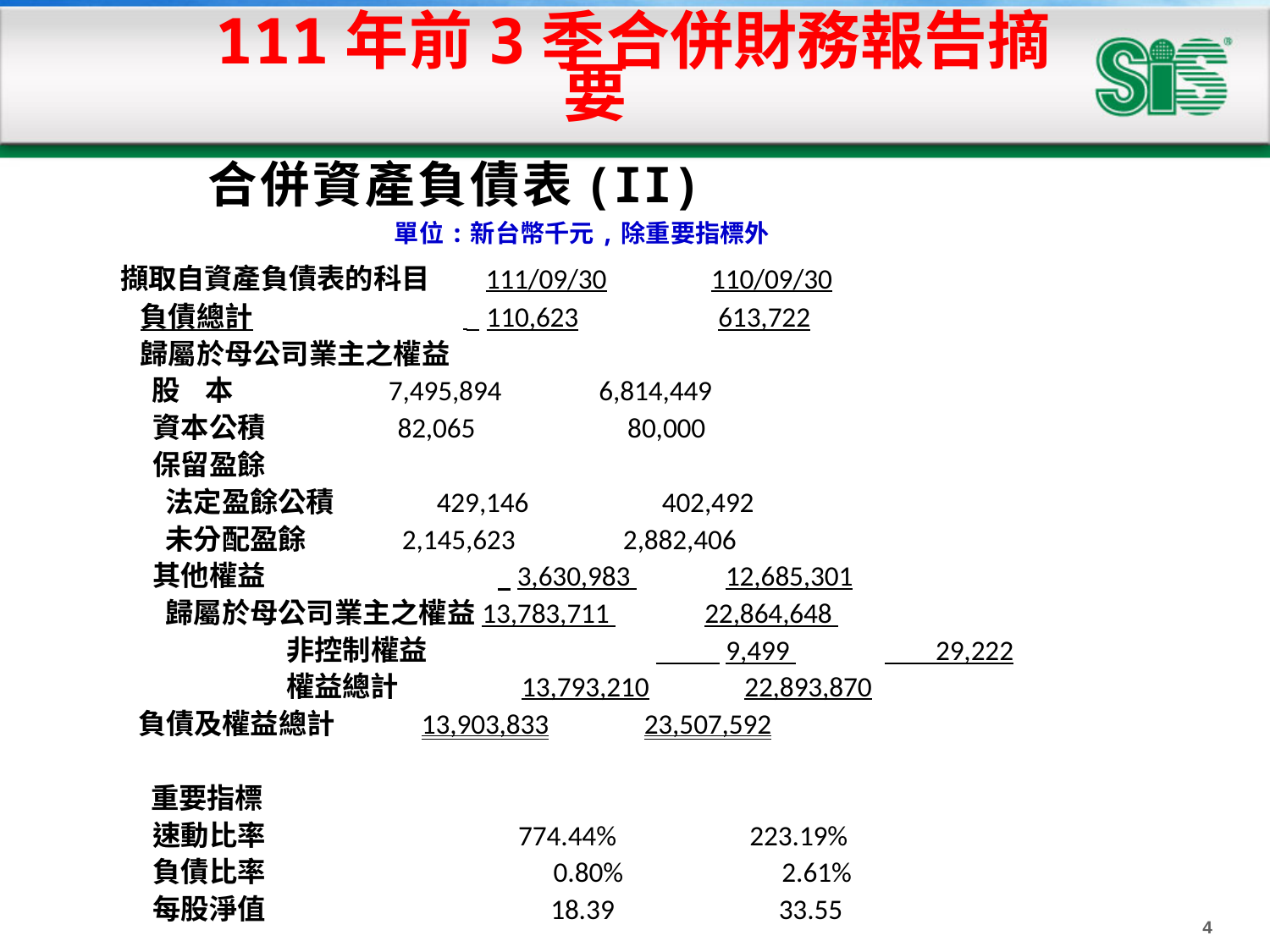

#
    111年 前3季 合併財務報告摘要
                        合 併 資 產 負 債 表(II)

                      	                單位:新台幣千元,除重要指標外
             擷取自資產負債表的科目         111/09/30                 110/09/30
                   負債總計                                     110,623                      613,722
                   歸屬於母公司業主之權益
                      股    本                        7,495,894 	6,814,449
                     資本公積                    82,065                        80,000
                     保留盈餘
                       法定盈餘公積               429,146                     402,492
                       未分配盈餘              2,145,623                 2,882,406
                     其他權益                                       3,630,983               12,685,301
                       歸屬於母公司業主之權益 13,783,711               22,864,648
                                          非控制權益                                              9,499                       29,222
                                          權益總計                  13,793,210               22,893,870
                   負債及權益總計            13,903,833               23,507,592

                         重要指標
                     速動比率                                        774.44%                     223.19%
                     負債比率                                                0.80%                         2.61%
                     每股淨值                                              18.39                            33.55

4